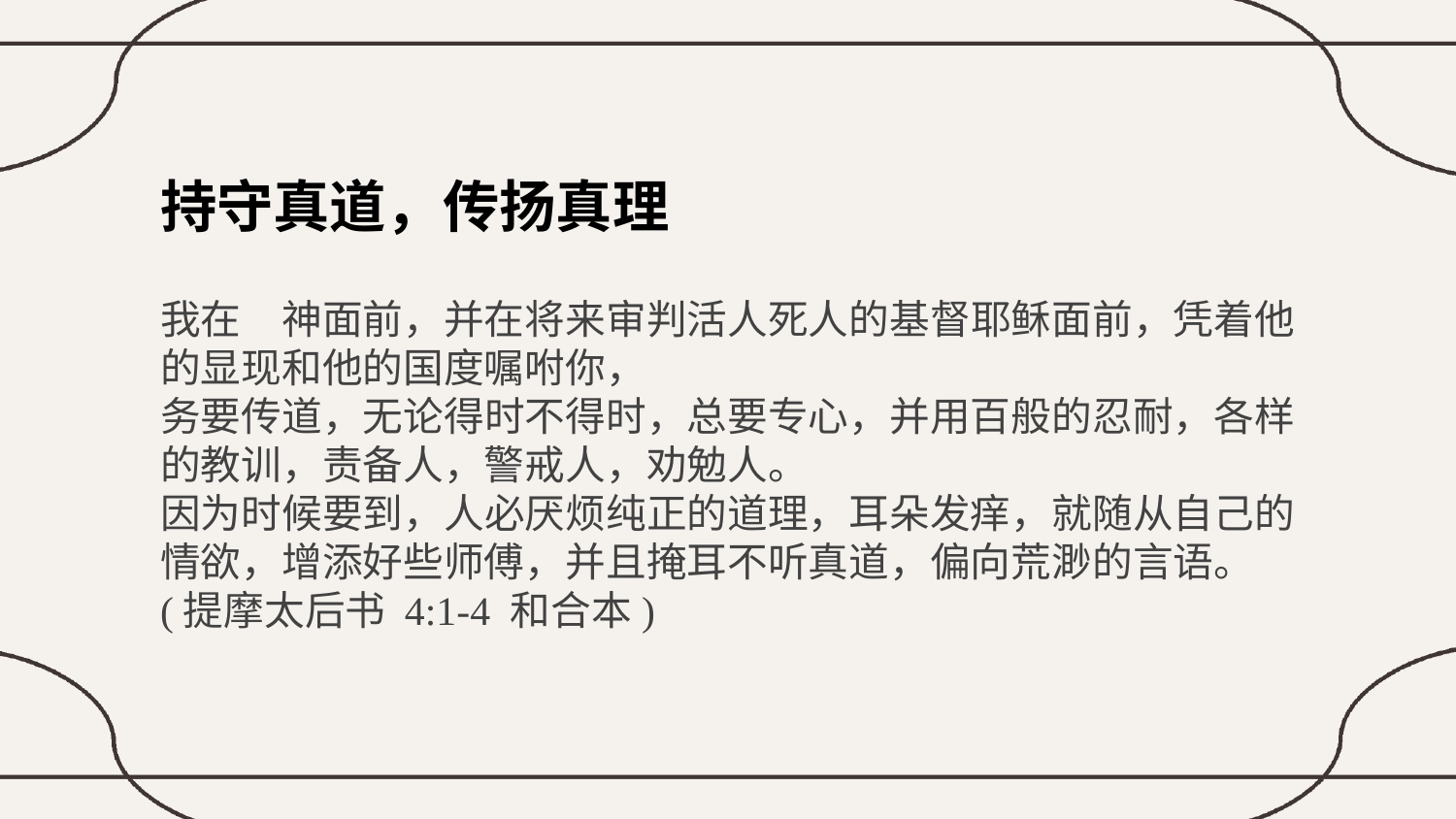

持守真道，传扬真理
我在　神面前，并在将来审判活人死人的基督耶稣面前，凭着他的显现和他的国度嘱咐你，
务要传道，无论得时不得时，总要专心，并用百般的忍耐，各样的教训，责备人，警戒人，劝勉人。
因为时候要到，人必厌烦纯正的道理，耳朵发痒，就随从自己的情欲，增添好些师傅，并且掩耳不听真道，偏向荒渺的言语。(提摩太后书 4:1-4 和合本)